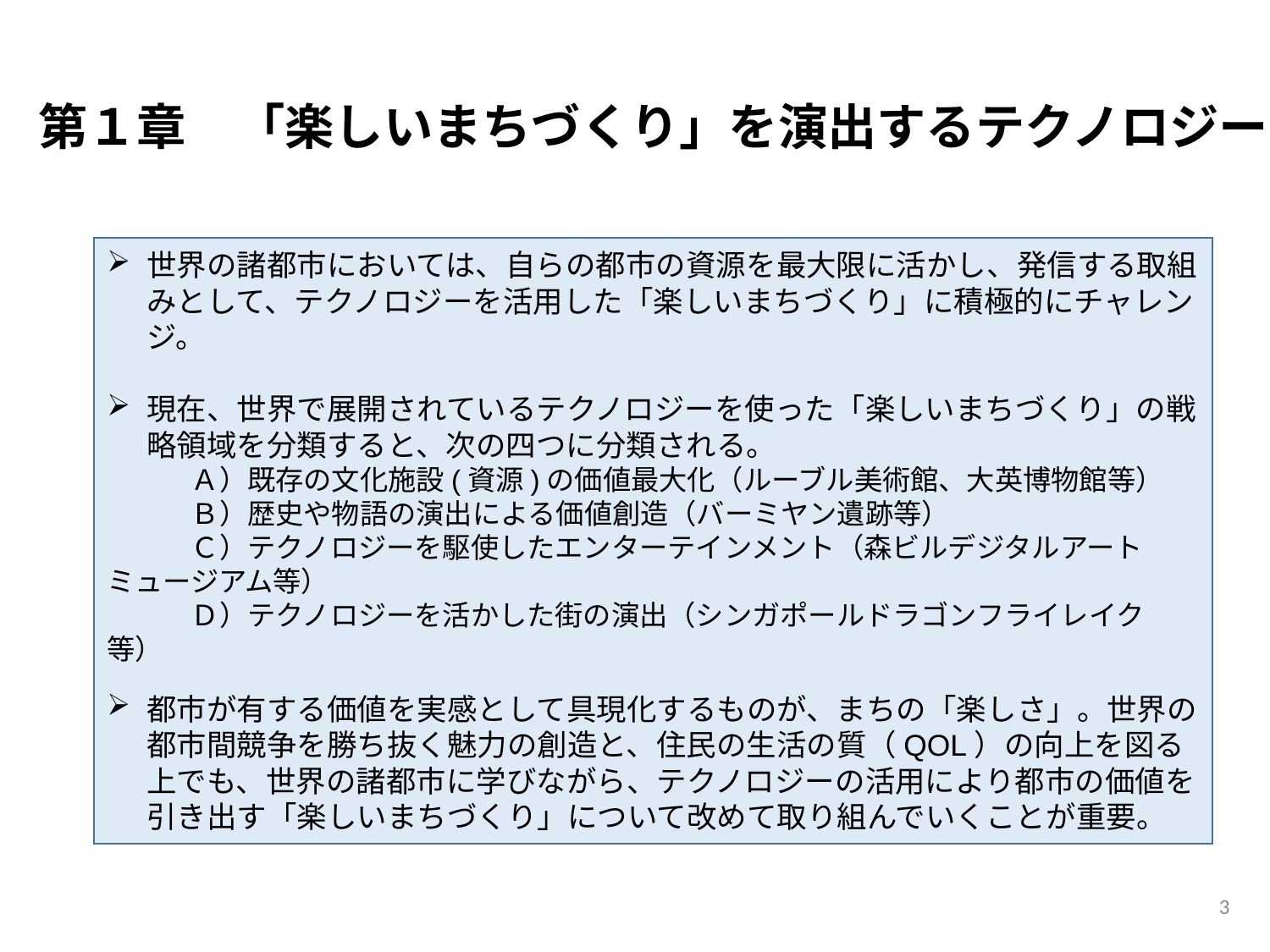

第１章　「楽しいまちづくり」を演出するテクノロジー
世界の諸都市においては、自らの都市の資源を最大限に活かし、発信する取組みとして、テクノロジーを活用した「楽しいまちづくり」に積極的にチャレンジ。

現在、世界で展開されているテクノロジーを使った「楽しいまちづくり」の戦略領域を分類すると、次の四つに分類される。
　　　Ａ）既存の文化施設(資源)の価値最大化（ルーブル美術館、大英博物館等）
　　　Ｂ）歴史や物語の演出による価値創造（バーミヤン遺跡等）
　　　Ｃ）テクノロジーを駆使したエンターテインメント（森ビルデジタルアートミュージアム等）
　　　Ｄ）テクノロジーを活かした街の演出（シンガポールドラゴンフライレイク等）

都市が有する価値を実感として具現化するものが、まちの「楽しさ」。世界の都市間競争を勝ち抜く魅力の創造と、住民の生活の質（QOL）の向上を図る上でも、世界の諸都市に学びながら、テクノロジーの活用により都市の価値を引き出す「楽しいまちづくり」について改めて取り組んでいくことが重要。
3